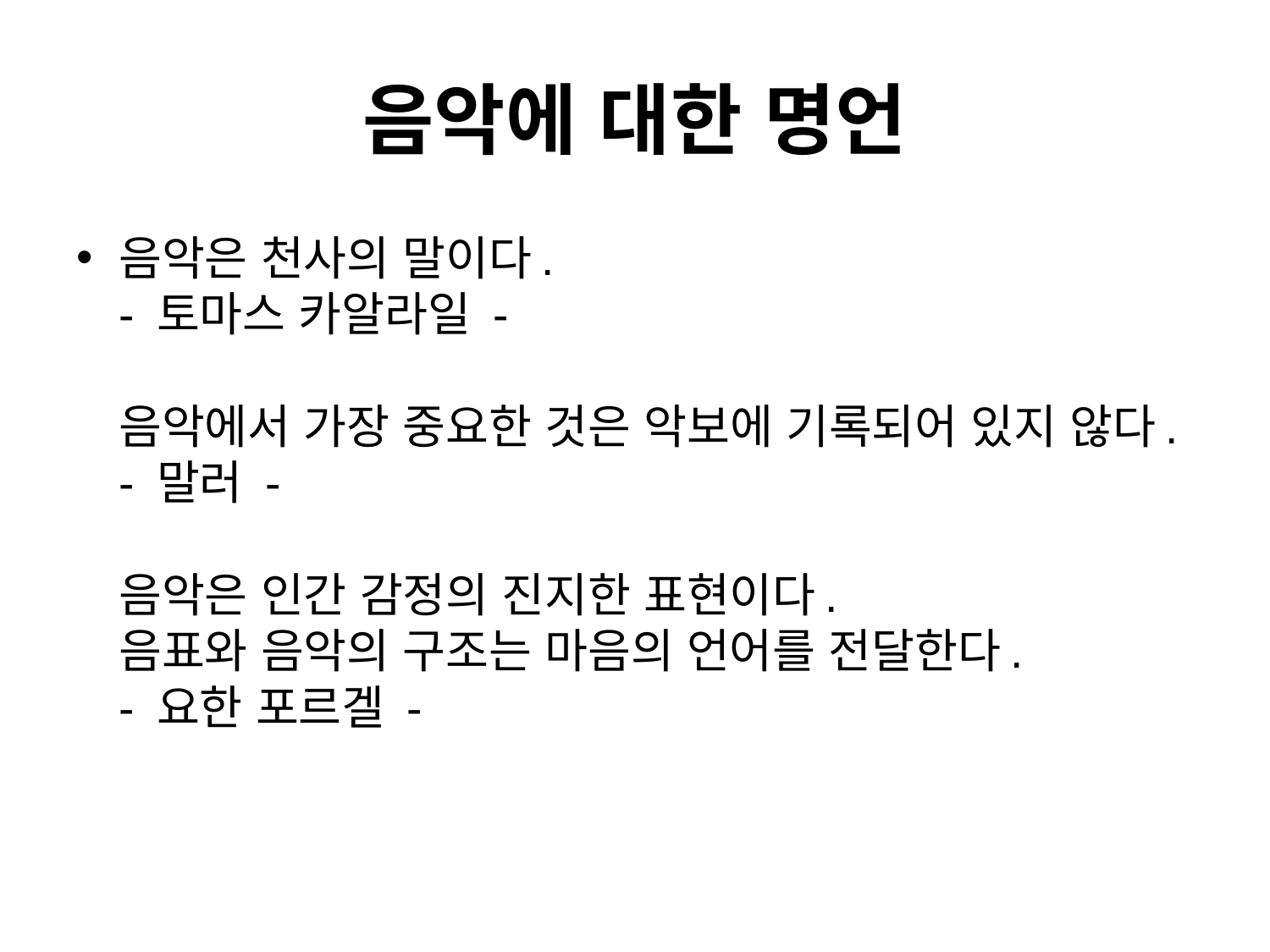

# 음악에 대한 명언
음악은 천사의 말이다.
- 토마스 카알라일 -
음악에서 가장 중요한 것은 악보에 기록되어 있지 않다.
- 말러 -
음악은 인간 감정의 진지한 표현이다.
음표와 음악의 구조는 마음의 언어를 전달한다.
- 요한 포르겔 -